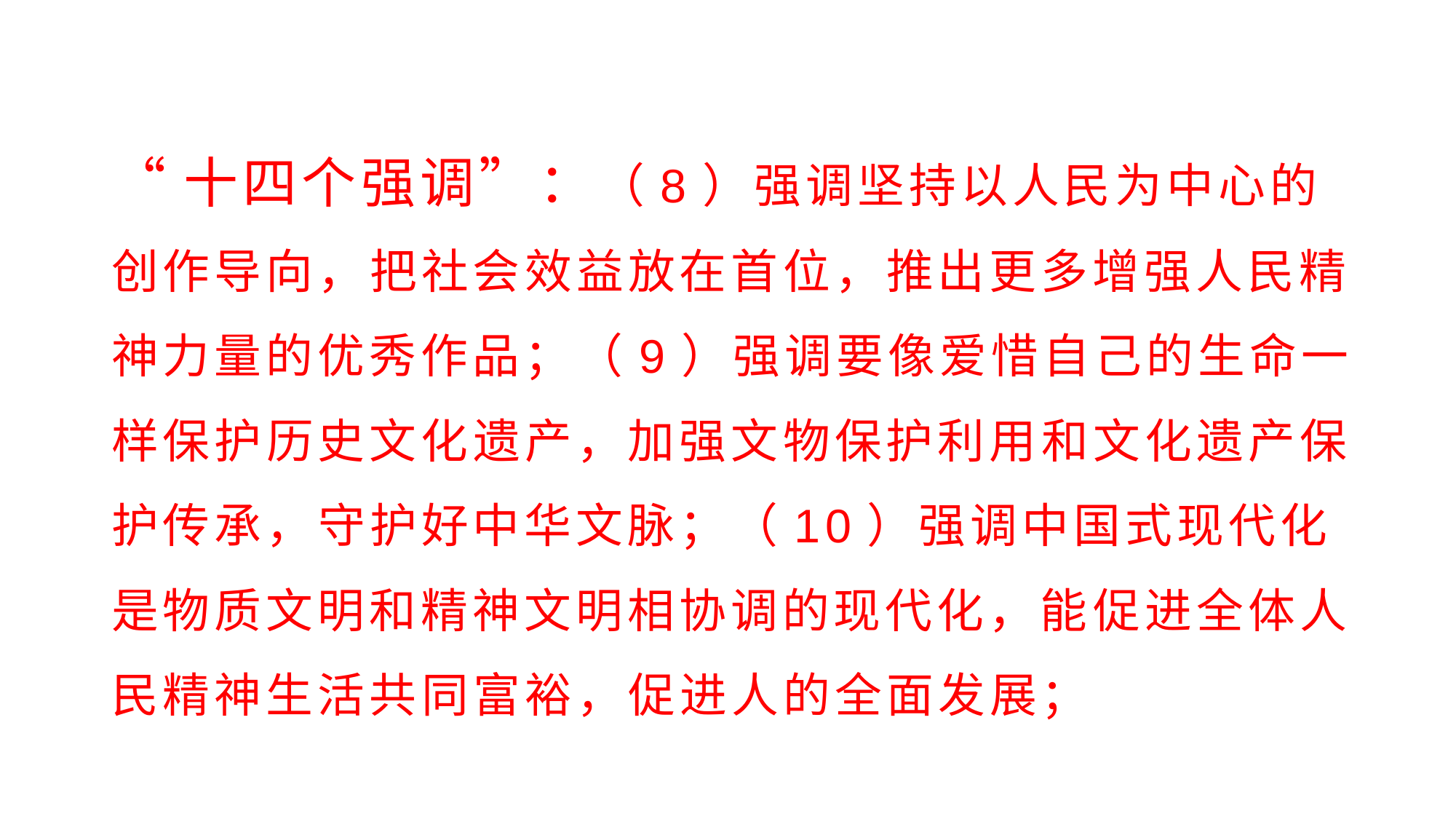

# “十四个强调”：（8）强调坚持以人民为中心的创作导向，把社会效益放在首位，推出更多增强人民精神力量的优秀作品；（9）强调要像爱惜自己的生命一样保护历史文化遗产，加强文物保护利用和文化遗产保护传承，守护好中华文脉；（10）强调中国式现代化是物质文明和精神文明相协调的现代化，能促进全体人民精神生活共同富裕，促进人的全面发展；